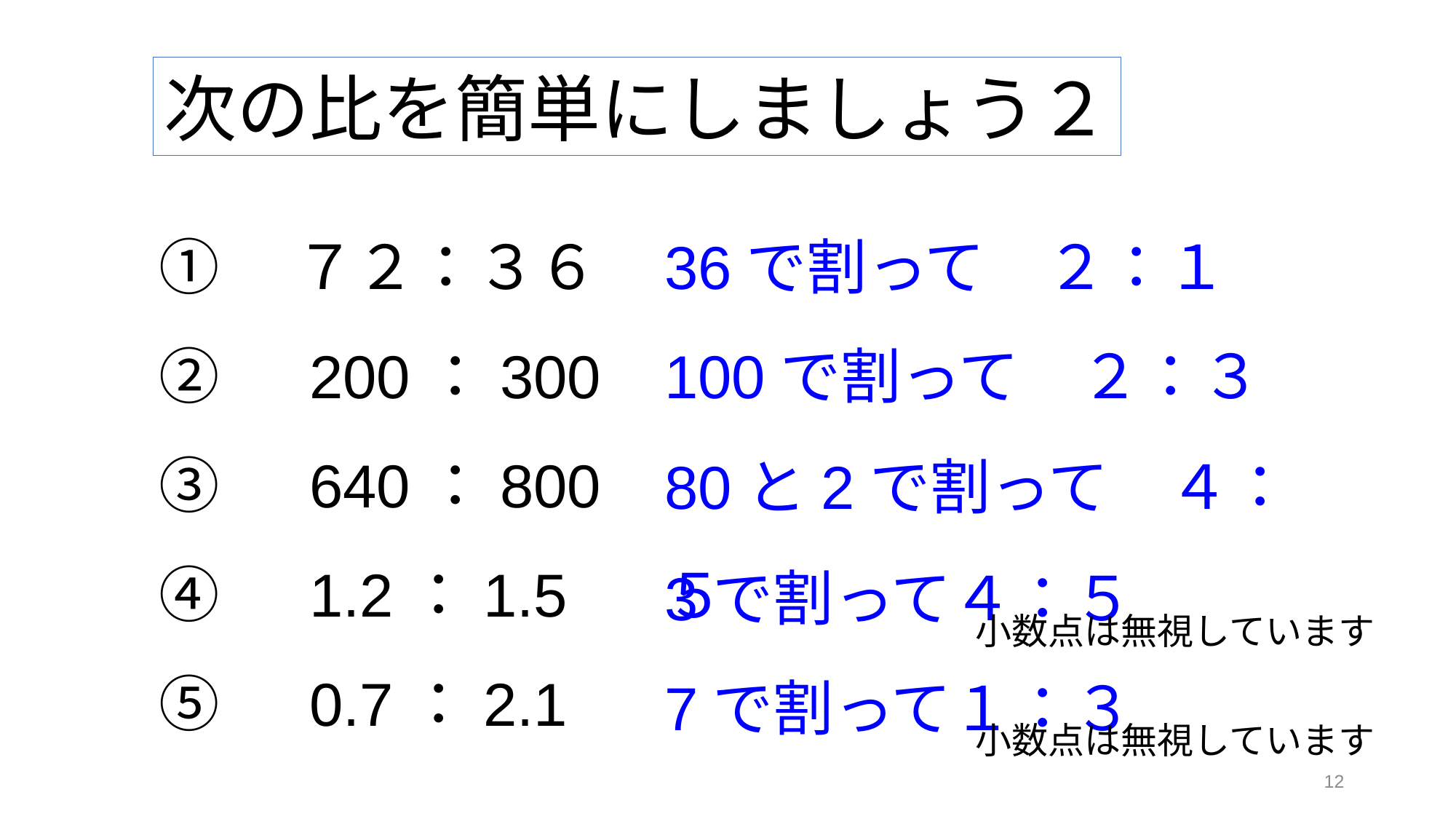

次の比を簡単にしましょう２
①　７２：３６
②　200：300
③　640：800
④　1.2：1.5
⑤　0.7：2.1
36で割って　２：１
100で割って　２：３
80と2で割って　４：５
3で割って４：５
小数点は無視しています
7で割って１：３
小数点は無視しています
12